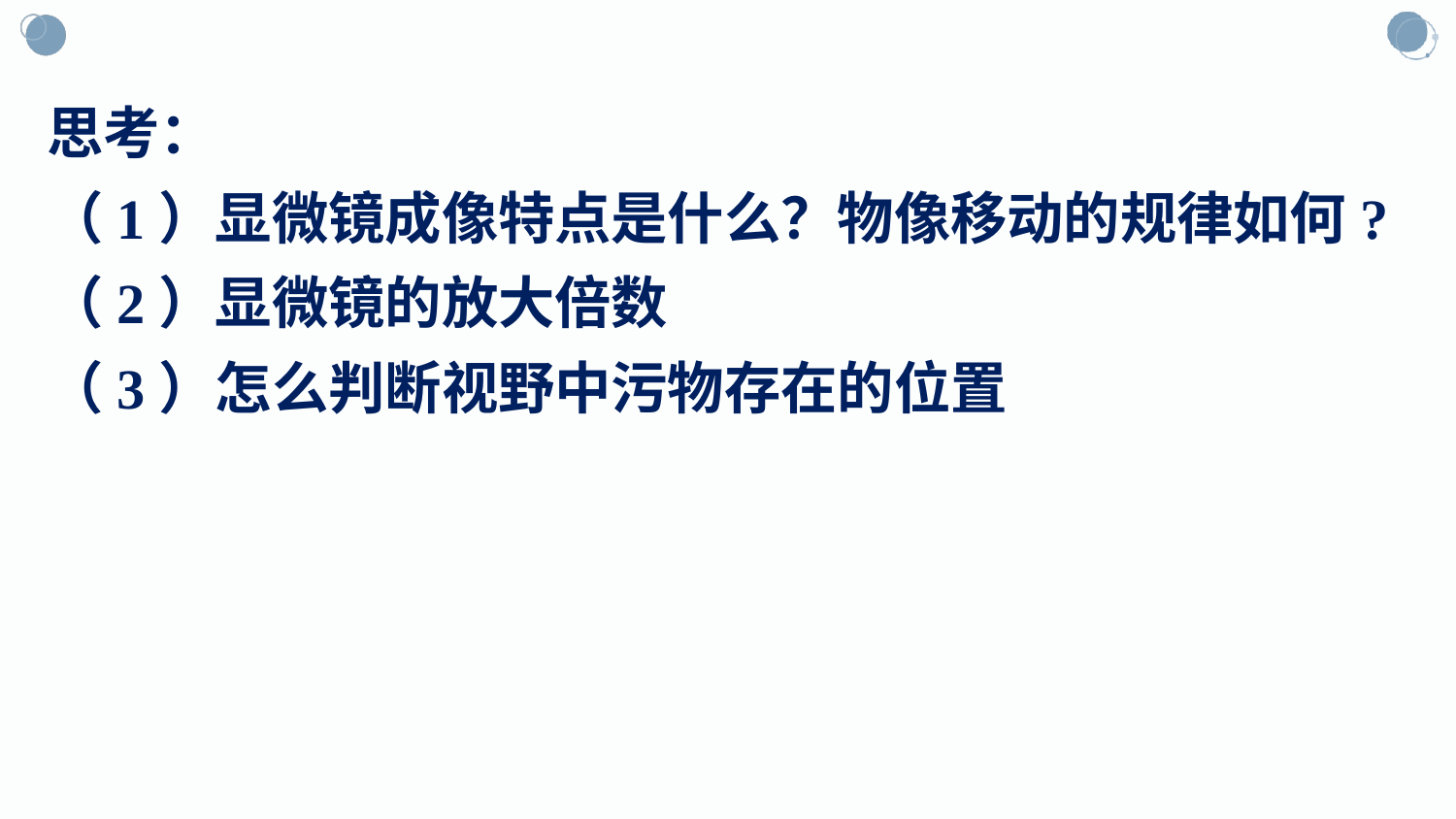

思考：
（1）显微镜成像特点是什么？物像移动的规律如何?
（2）显微镜的放大倍数
（3）怎么判断视野中污物存在的位置